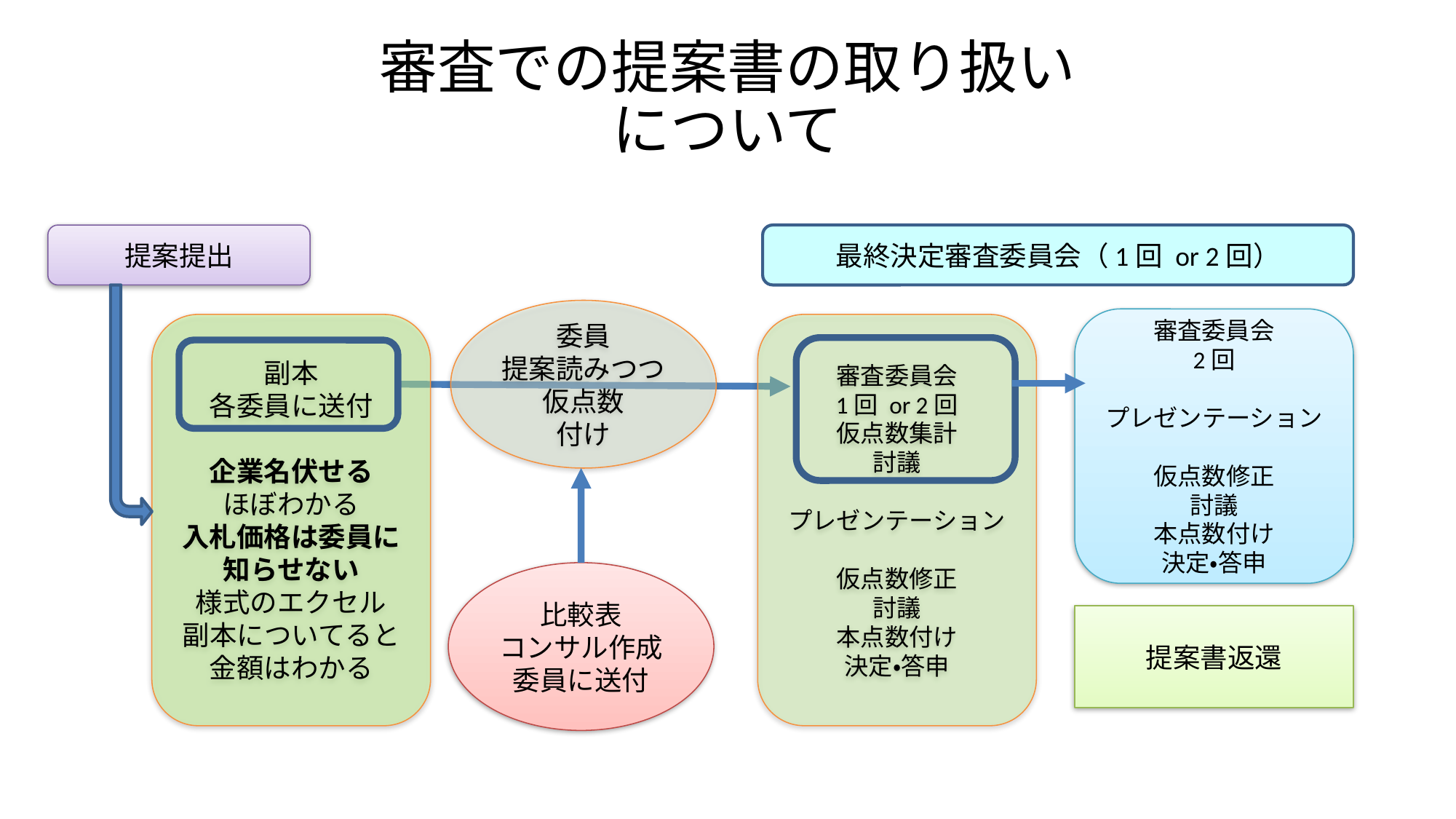

# 審査での提案書の取り扱い について
提案提出
最終決定審査委員会（1回 or 2回）

委員
提案読みつつ
仮点数
付け
審査委員会
2回

プレゼンテーション

仮点数修正
討議
本点数付け
決定・答申
審査委員会
1回 or 2回
仮点数集計
討議

プレゼンテーション

仮点数修正
討議
本点数付け
決定・答申
副本
各委員に送付

企業名伏せる
ほぼわかる
入札価格は委員に知らせない
様式のエクセル
副本についてると
金額はわかる

比較表
コンサル作成
委員に送付
提案書返還
84